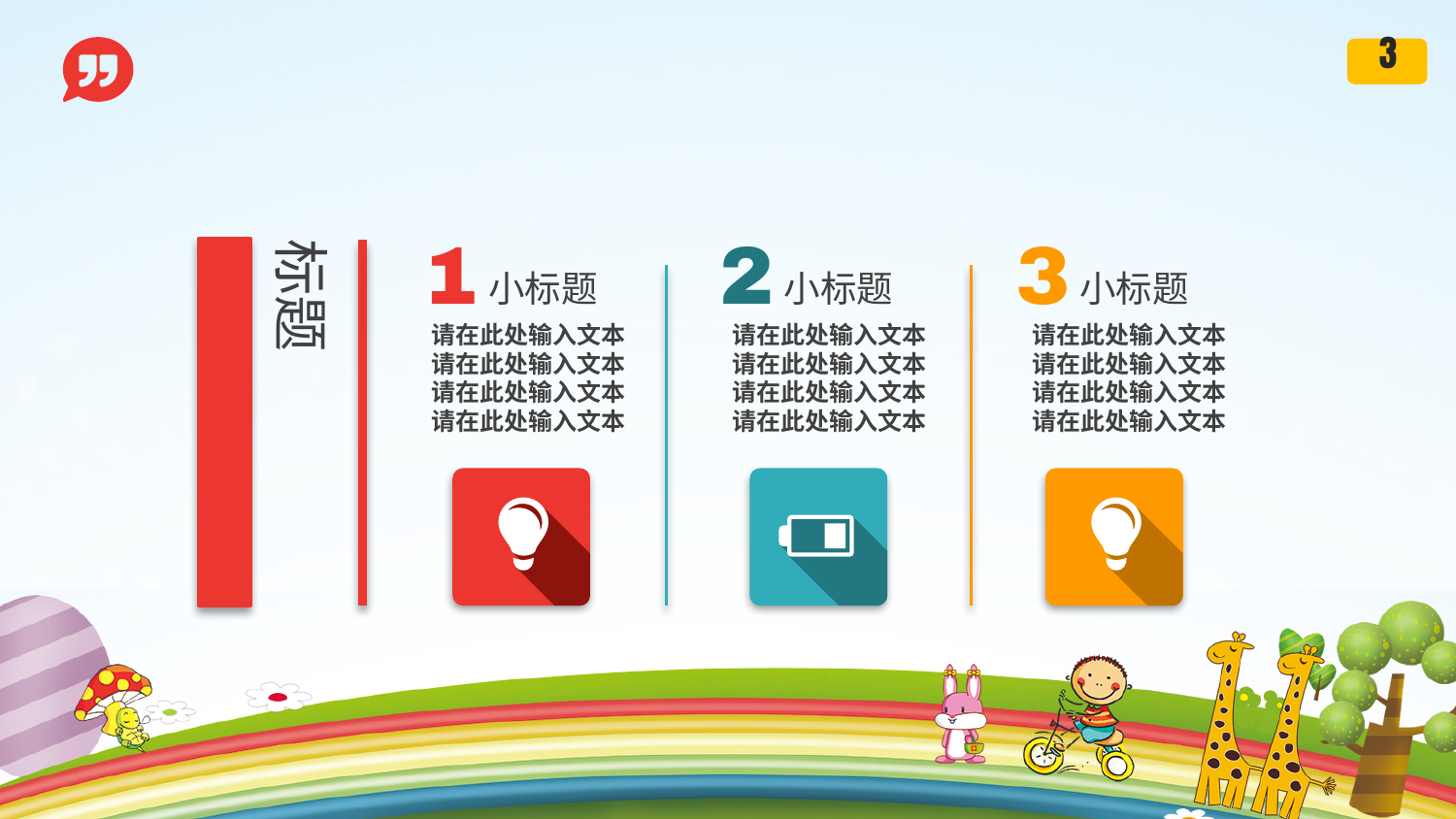

3
1
小标题
请在此处输入文本
请在此处输入文本
请在此处输入文本
请在此处输入文本
2
小标题
请在此处输入文本
请在此处输入文本
请在此处输入文本
请在此处输入文本
3
小标题
请在此处输入文本
请在此处输入文本
请在此处输入文本
请在此处输入文本
标题